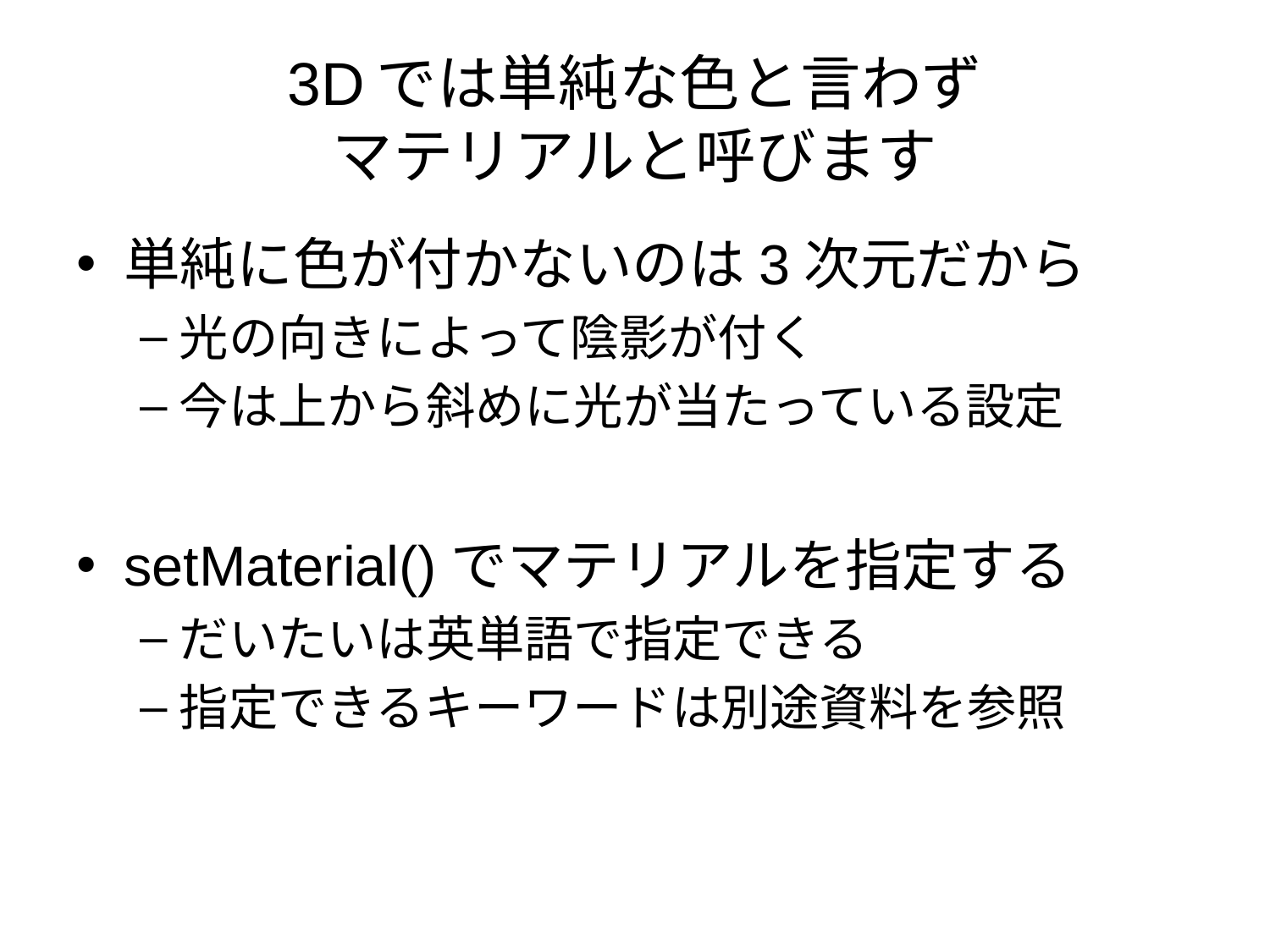

# 3Dでは単純な色と言わず マテリアルと呼びます
単純に色が付かないのは3次元だから
光の向きによって陰影が付く
今は上から斜めに光が当たっている設定

setMaterial()でマテリアルを指定する
だいたいは英単語で指定できる
指定できるキーワードは別途資料を参照